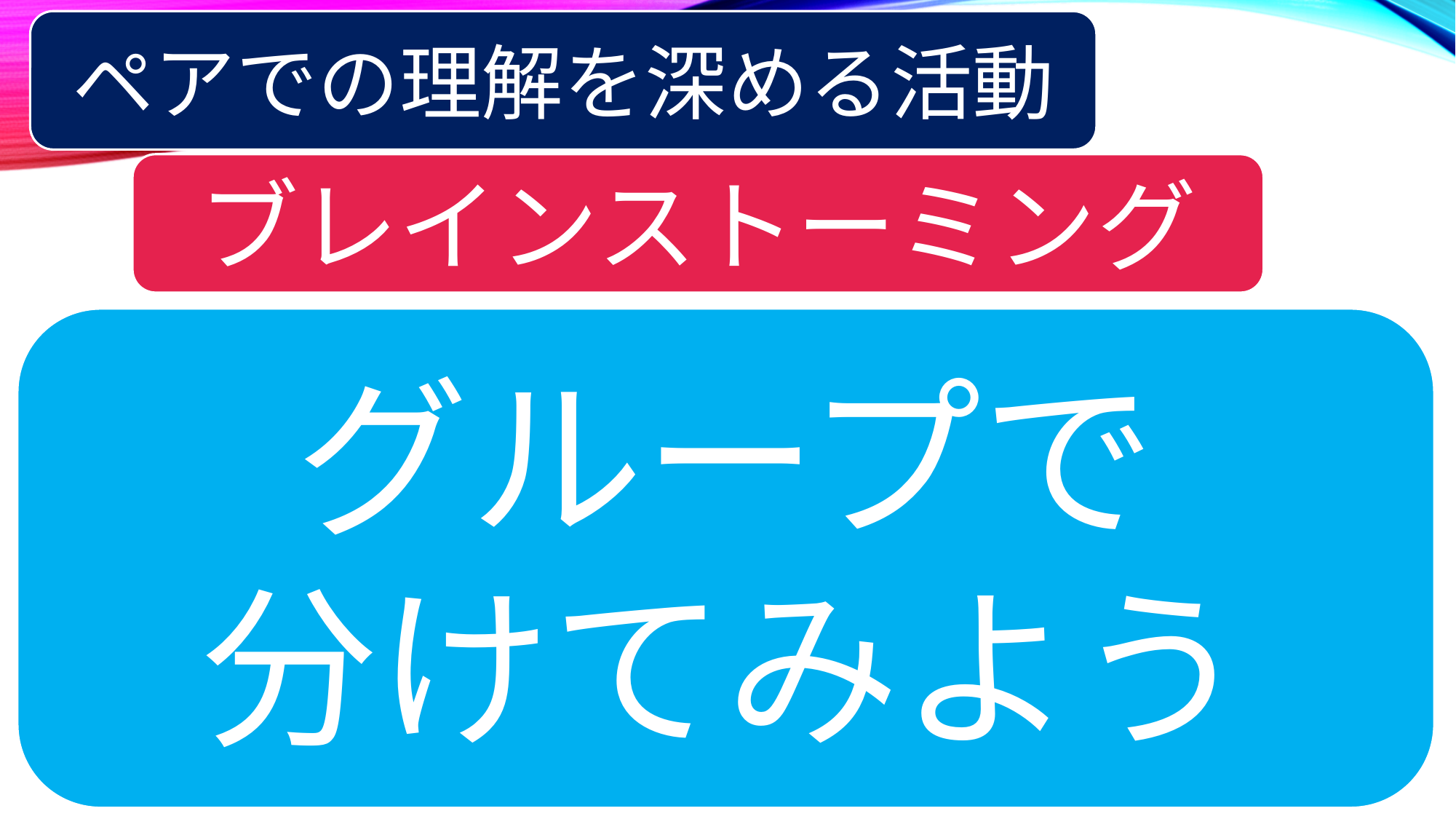

ペアでの理解を深める活動
ブレインストーミング
グループで
分けてみよう